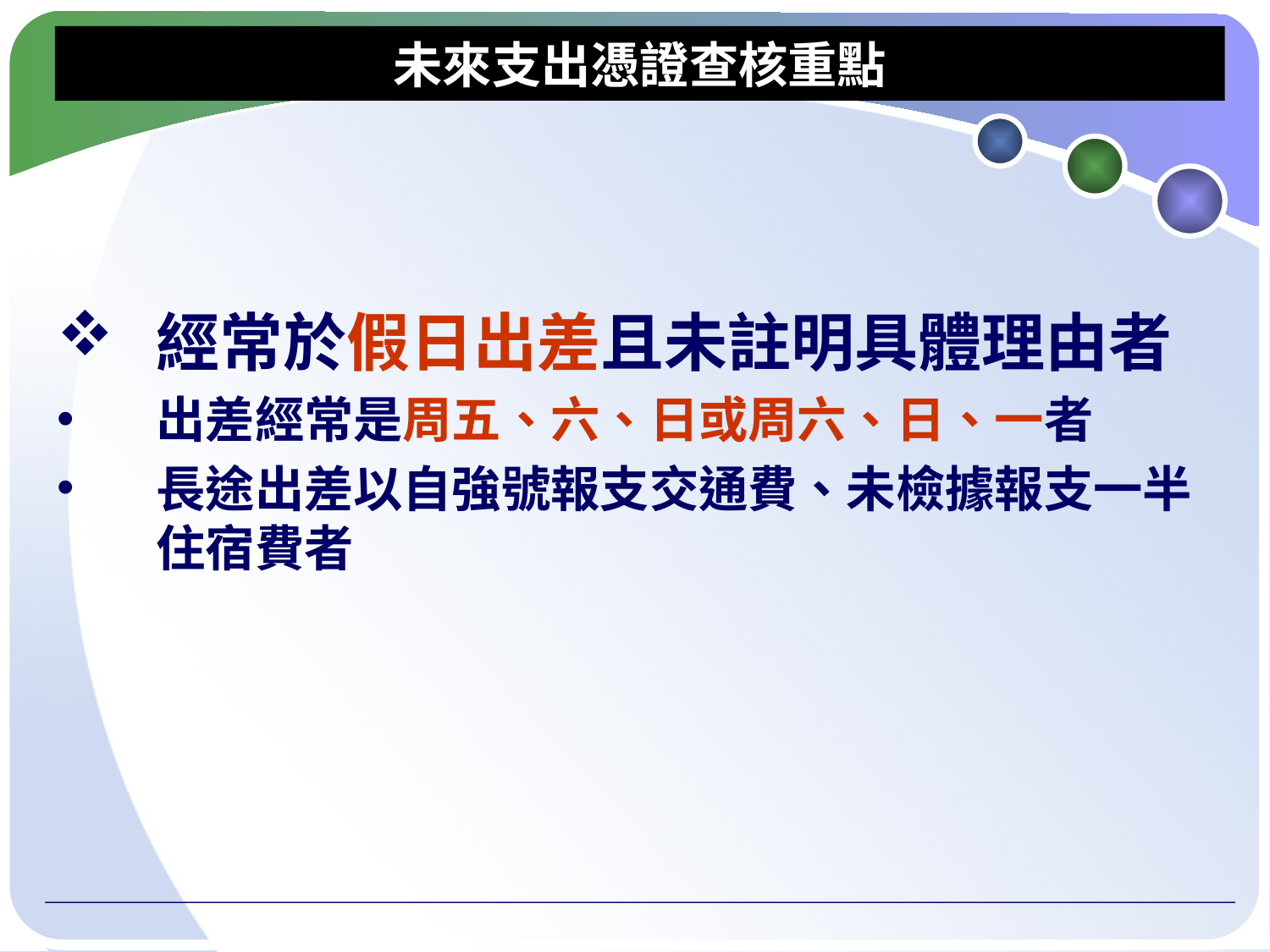

#
未來支出憑證查核重點
經常於假日出差且未註明具體理由者
出差經常是周五、六、日或周六、日、一者
長途出差以自強號報支交通費、未檢據報支一半住宿費者